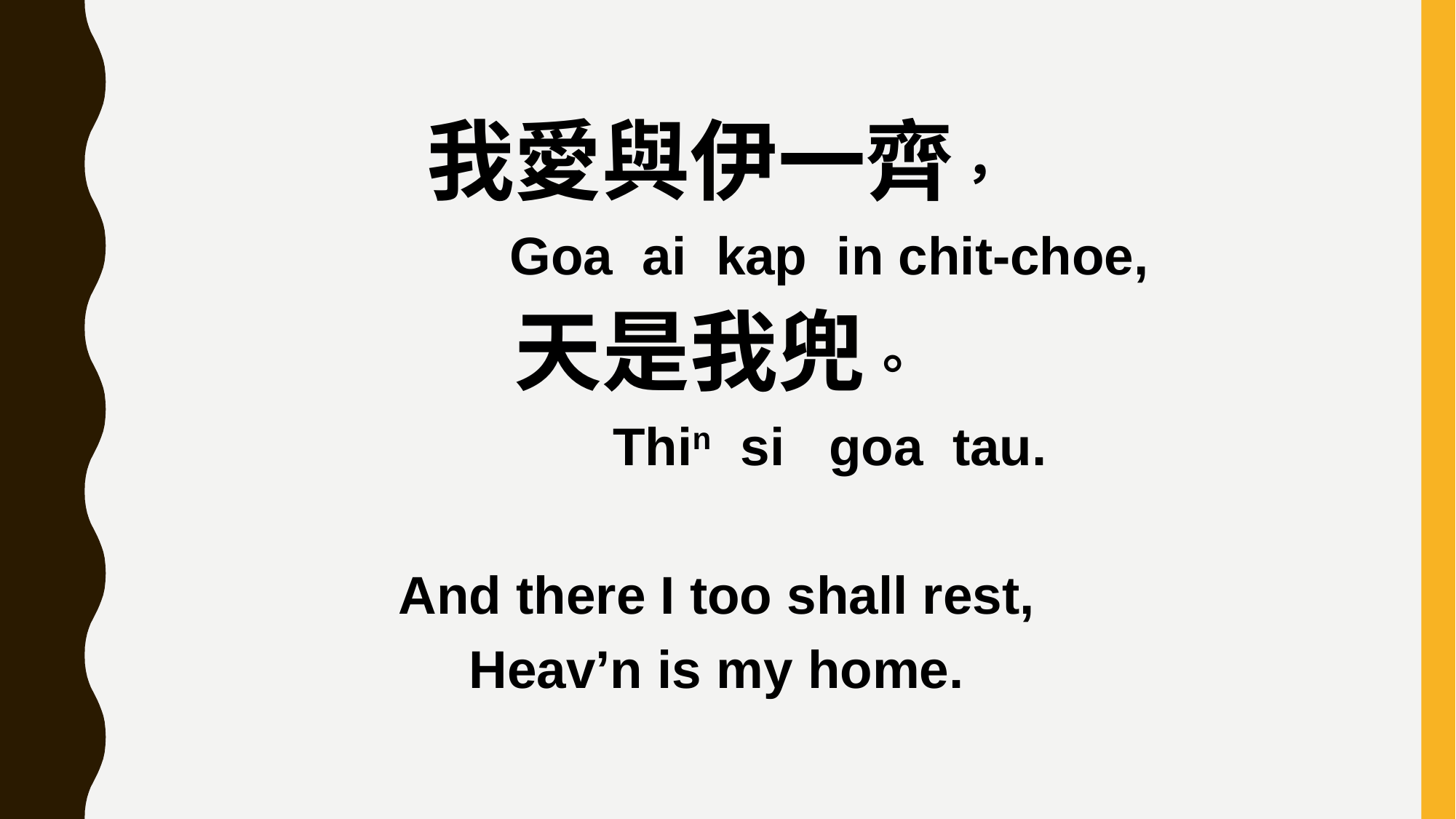

我愛與伊一齊，
                           Goa  ai  kap  in chit-choe,
天是我兜。
                              Thin  si   goa  tau.

And there I too shall rest,
Heav’n is my home.